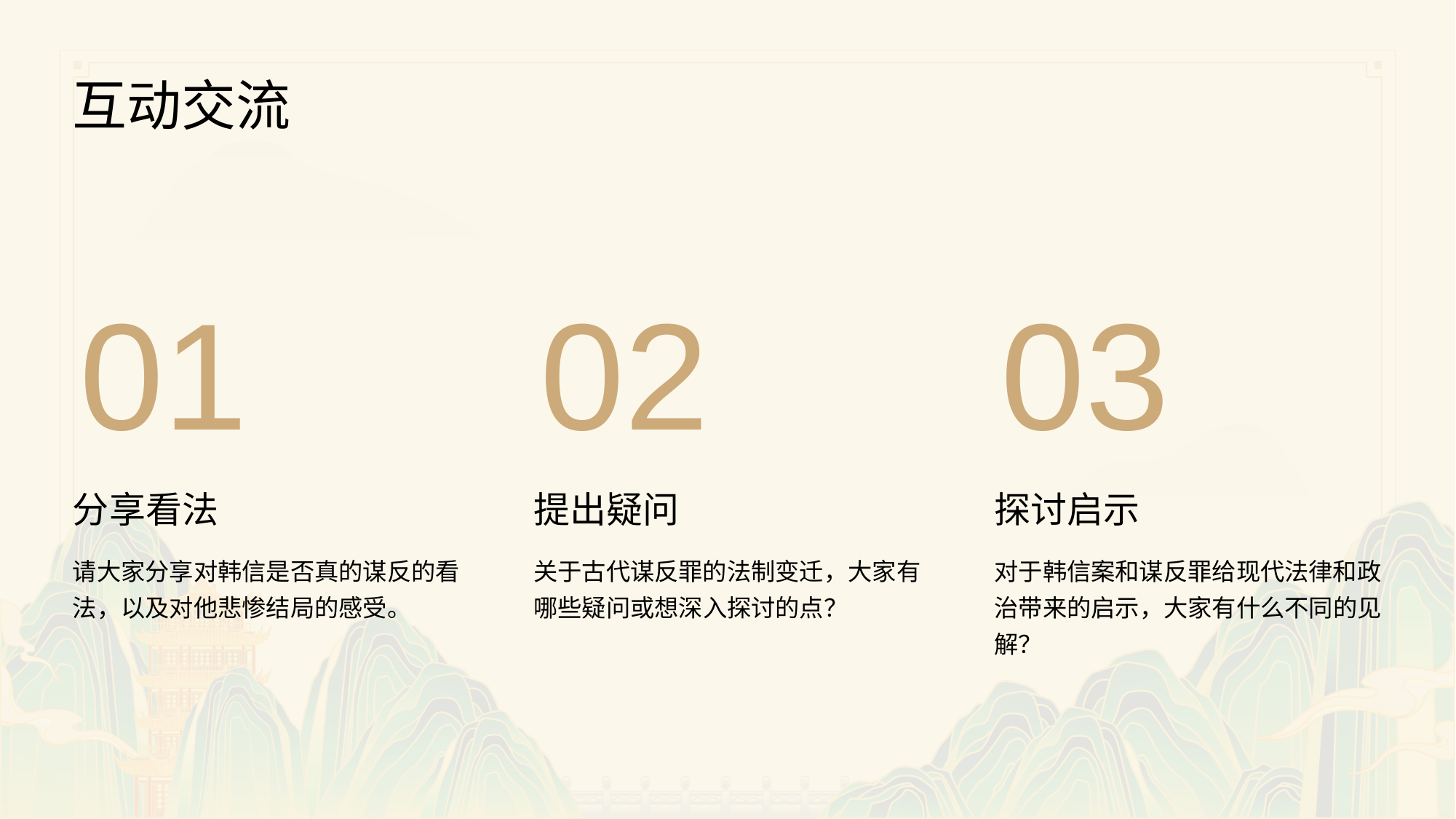

互动交流
01
02
03
分享看法
提出疑问
探讨启示
请大家分享对韩信是否真的谋反的看法，以及对他悲惨结局的感受。
关于古代谋反罪的法制变迁，大家有哪些疑问或想深入探讨的点？
对于韩信案和谋反罪给现代法律和政治带来的启示，大家有什么不同的见解？